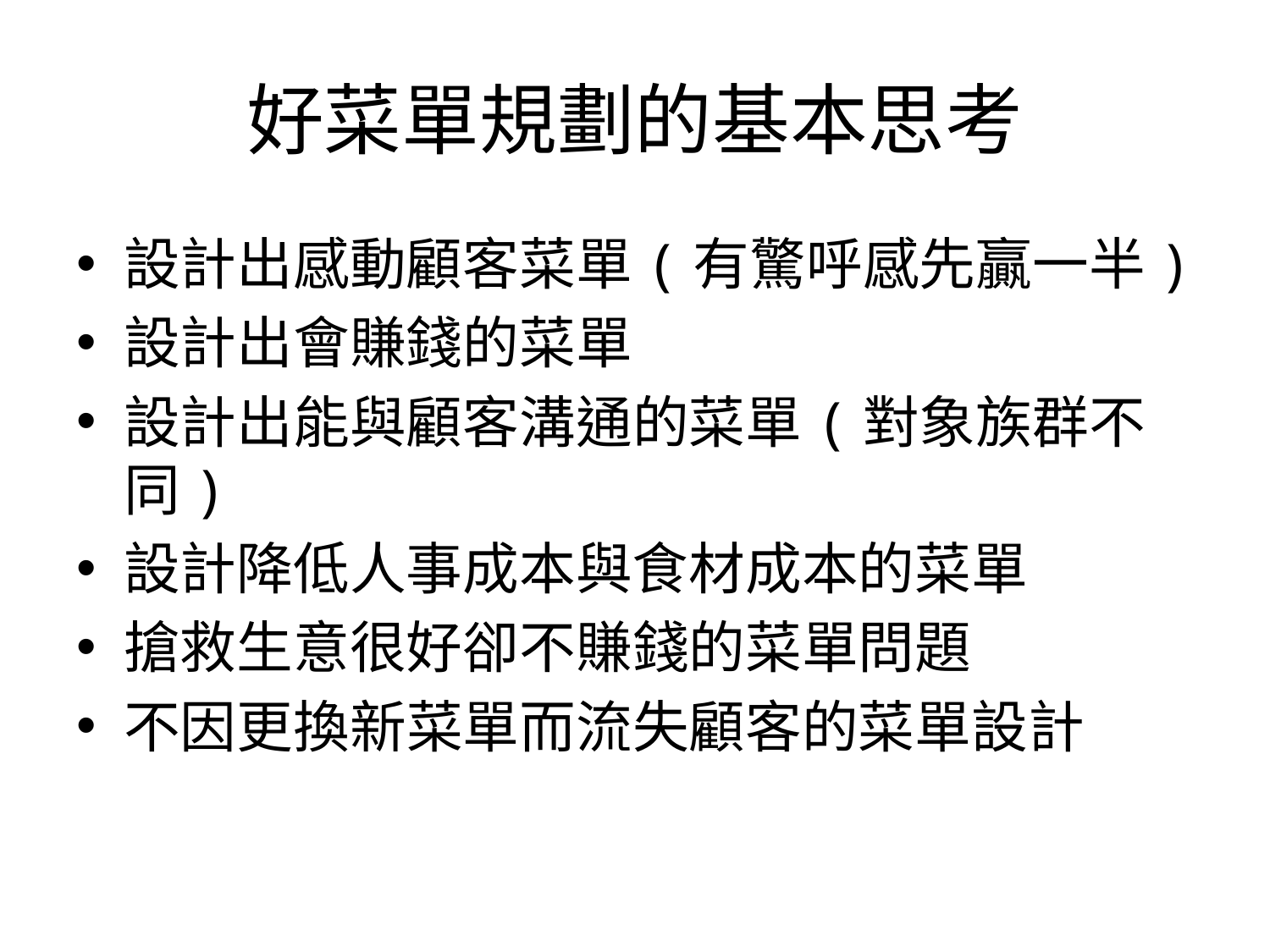

# 好菜單規劃的基本思考
設計出感動顧客菜單(有驚呼感先贏一半)
設計出會賺錢的菜單
設計出能與顧客溝通的菜單(對象族群不同)
設計降低人事成本與食材成本的菜單
搶救生意很好卻不賺錢的菜單問題
不因更換新菜單而流失顧客的菜單設計